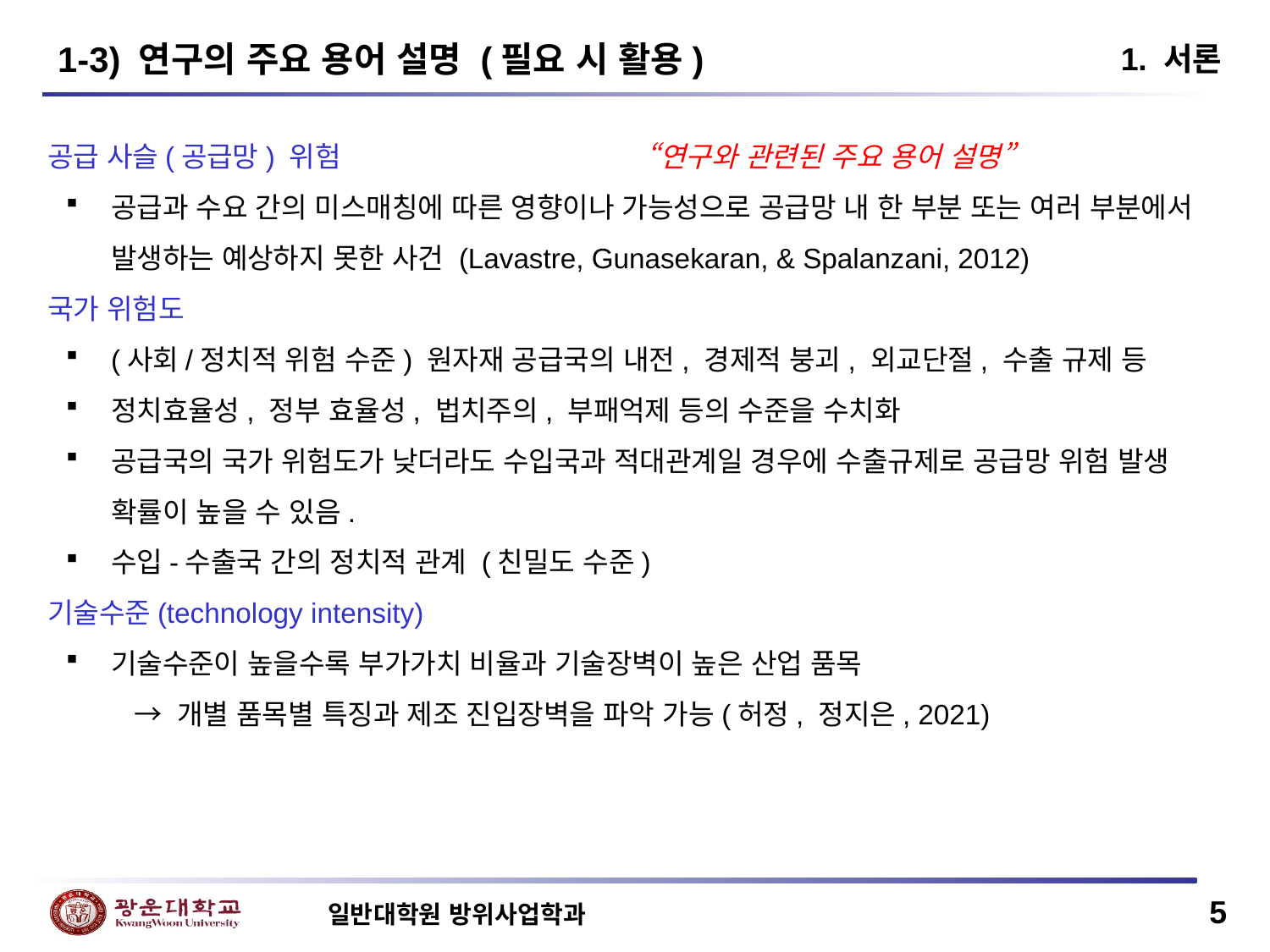

1-3) 연구의 주요 용어 설명 (필요 시 활용)
1. 서론
공급 사슬(공급망) 위험                                       “연구와 관련된 주요 용어 설명”
공급과 수요 간의 미스매칭에 따른 영향이나 가능성으로 공급망 내 한 부분 또는 여러 부분에서 발생하는 예상하지 못한 사건 (Lavastre, Gunasekaran, & Spalanzani, 2012)
국가 위험도
(사회/정치적 위험 수준) 원자재 공급국의 내전, 경제적 붕괴, 외교단절, 수출 규제 등
정치효율성, 정부 효율성, 법치주의, 부패억제 등의 수준을 수치화
공급국의 국가 위험도가 낮더라도 수입국과 적대관계일 경우에 수출규제로 공급망 위험 발생 확률이 높을 수 있음.
수입-수출국 간의 정치적 관계 (친밀도 수준)
기술수준(technology intensity)
기술수준이 높을수록 부가가치 비율과 기술장벽이 높은 산업 품목
   → 개별 품목별 특징과 제조 진입장벽을 파악 가능(허정, 정지은, 2021)